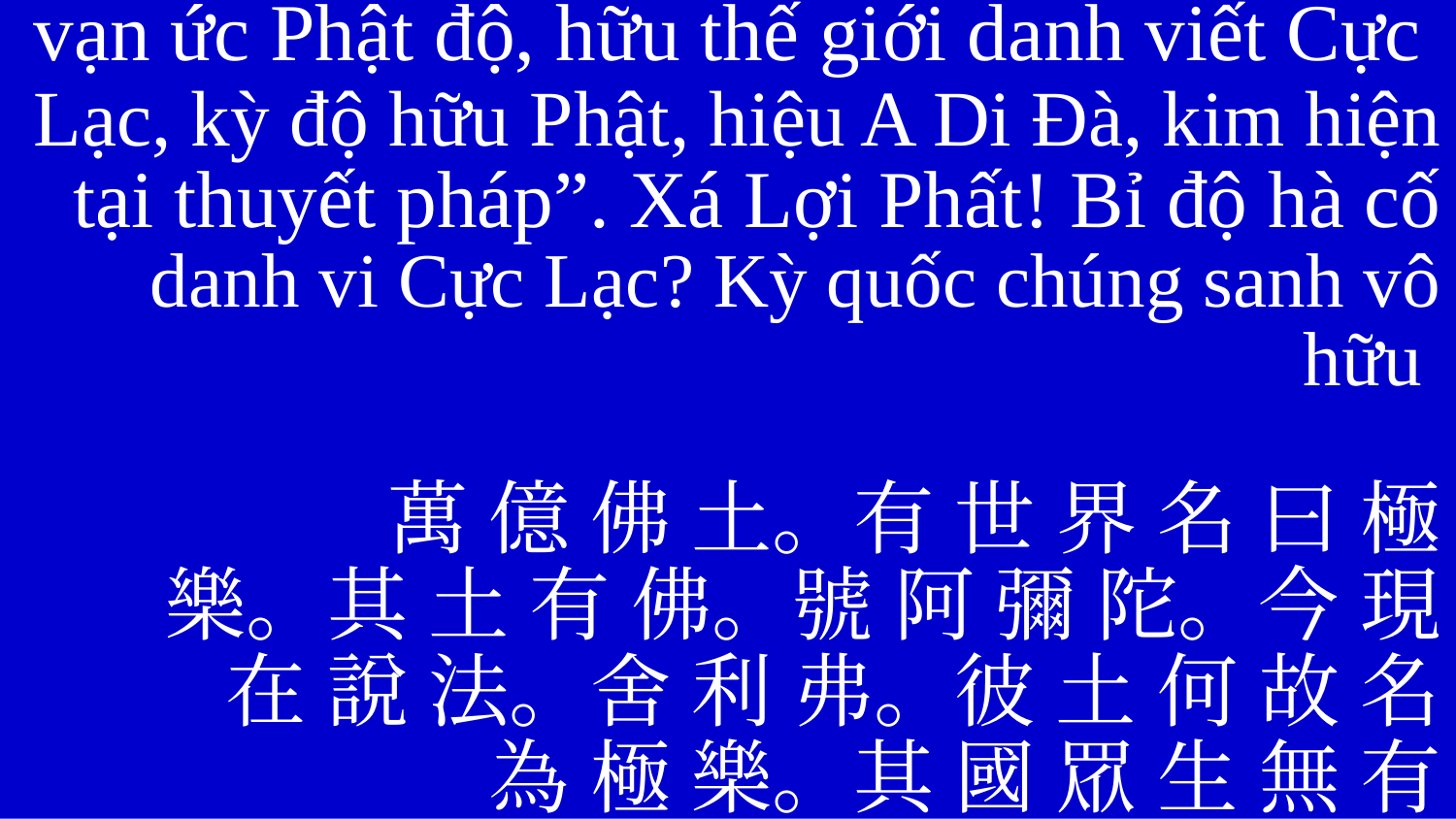

vạn ức Phật độ, hữu thế giới danh viết Cực
Lạc, kỳ độ hữu Phật, hiệu A Di Đà, kim hiện tại thuyết pháp”. Xá Lợi Phất! Bỉ độ hà cố danh vi Cực Lạc? Kỳ quốc chúng sanh vô hữu

萬 億 佛 土。有 世 界 名 曰 極
樂。其 土 有 佛。號 阿 彌 陀。今 現
在 說 法。舍 利 弗。彼 土 何 故 名
為 極 樂。其 國 眾 生 無 有